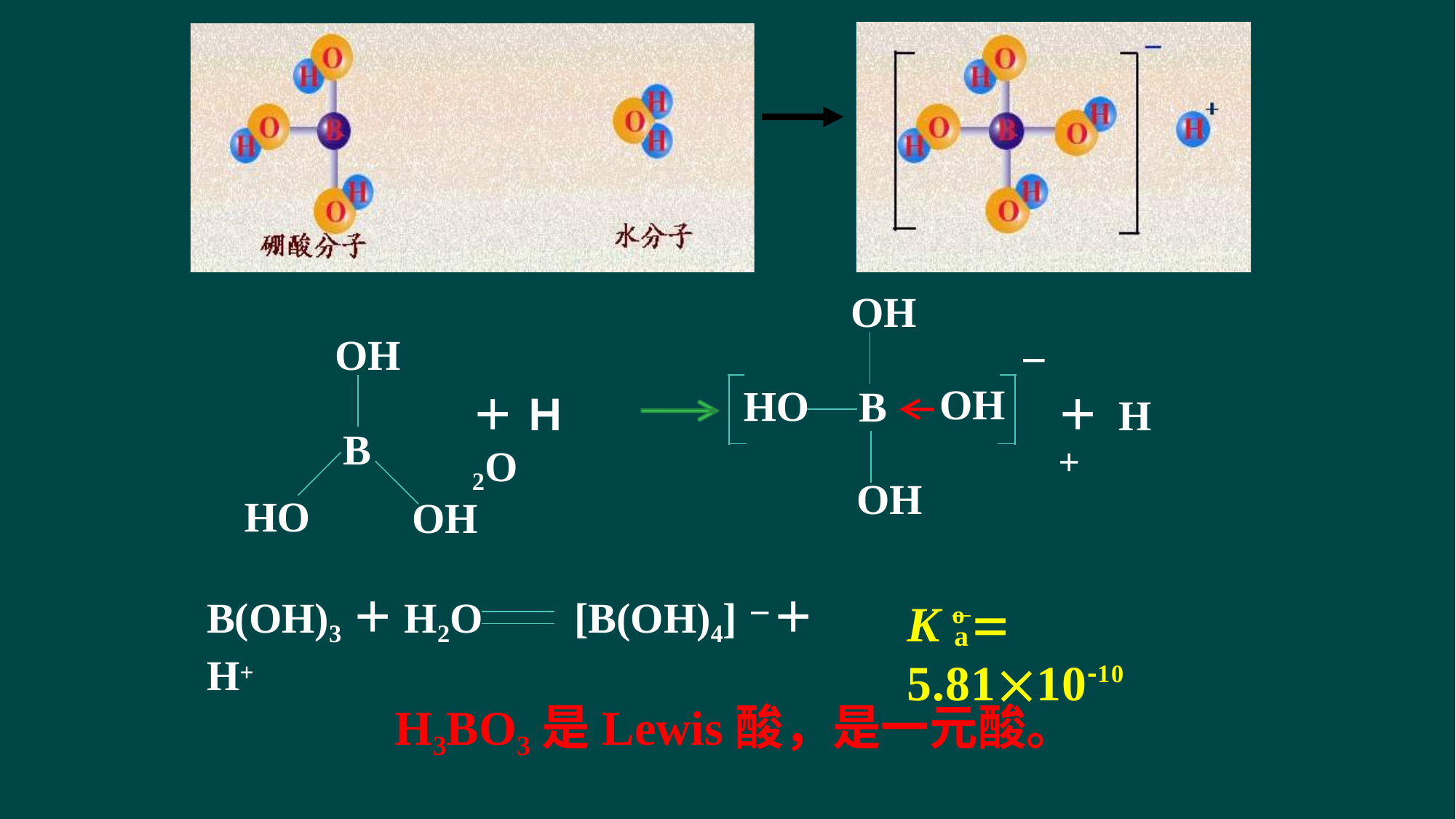

OH
OH

－

OH
B
OH
＋ H＋
＋ Ｈ2O

B

OH
OH
OH
B(OH)3＋H2O	[B(OH)4]－＋H+
K o = 5.81×10−10

a

H3BO3是Lewis酸，是一元酸。